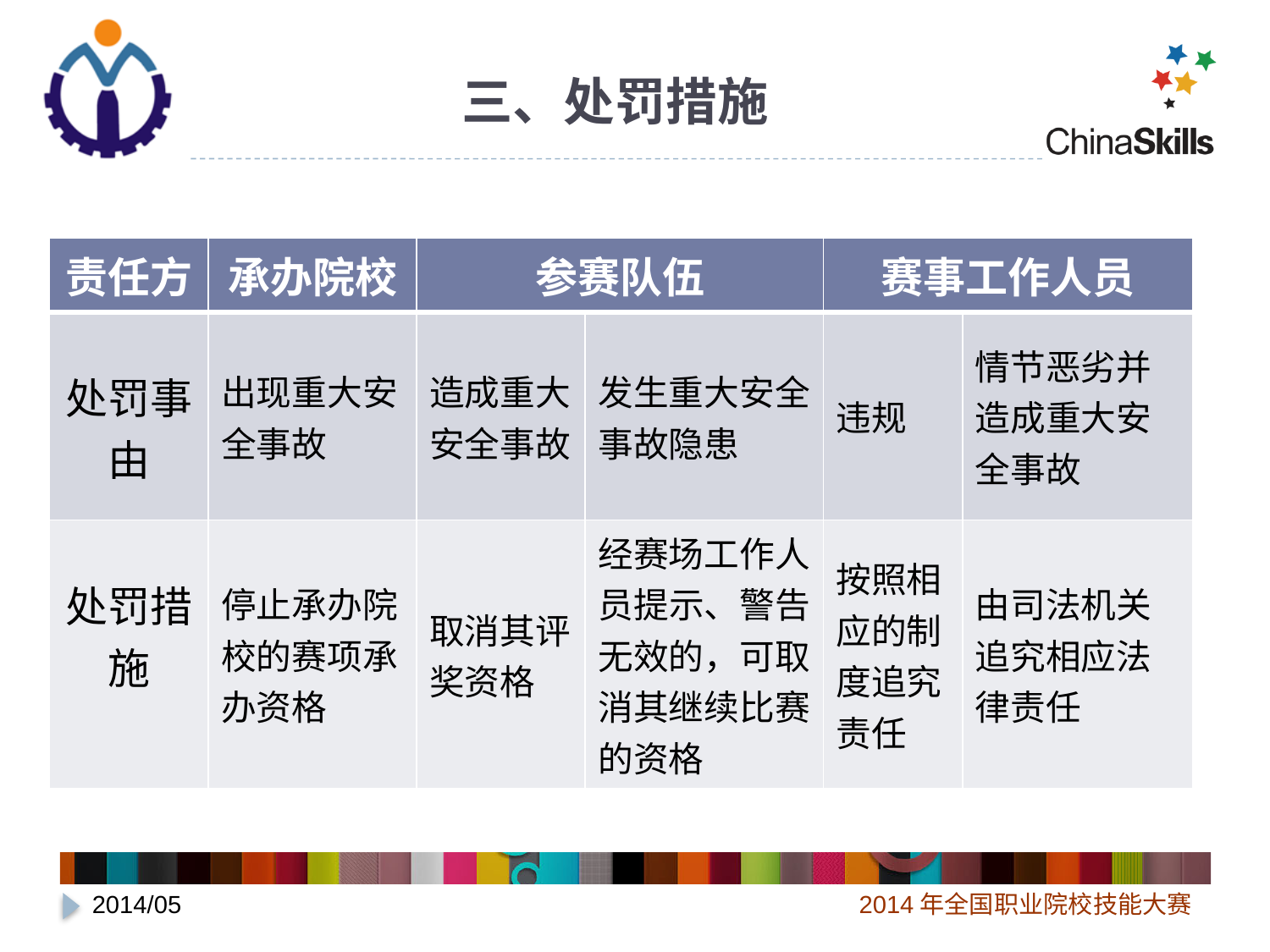

# 三、处罚措施
| 责任方 | 承办院校 | 参赛队伍 |  | 赛事工作人员 |  |
| --- | --- | --- | --- | --- | --- |
| 处罚事由 | 出现重大安全事故 | 造成重大安全事故 | 发生重大安全事故隐患 | 违规 | 情节恶劣并造成重大安全事故 |
| 处罚措施 | 停止承办院校的赛项承办资格 | 取消其评奖资格 | 经赛场工作人员提示、警告无效的，可取消其继续比赛的资格 | 按照相应的制度追究责任 | 由司法机关追究相应法律责任 |
2014/05
2014年全国职业院校技能大赛